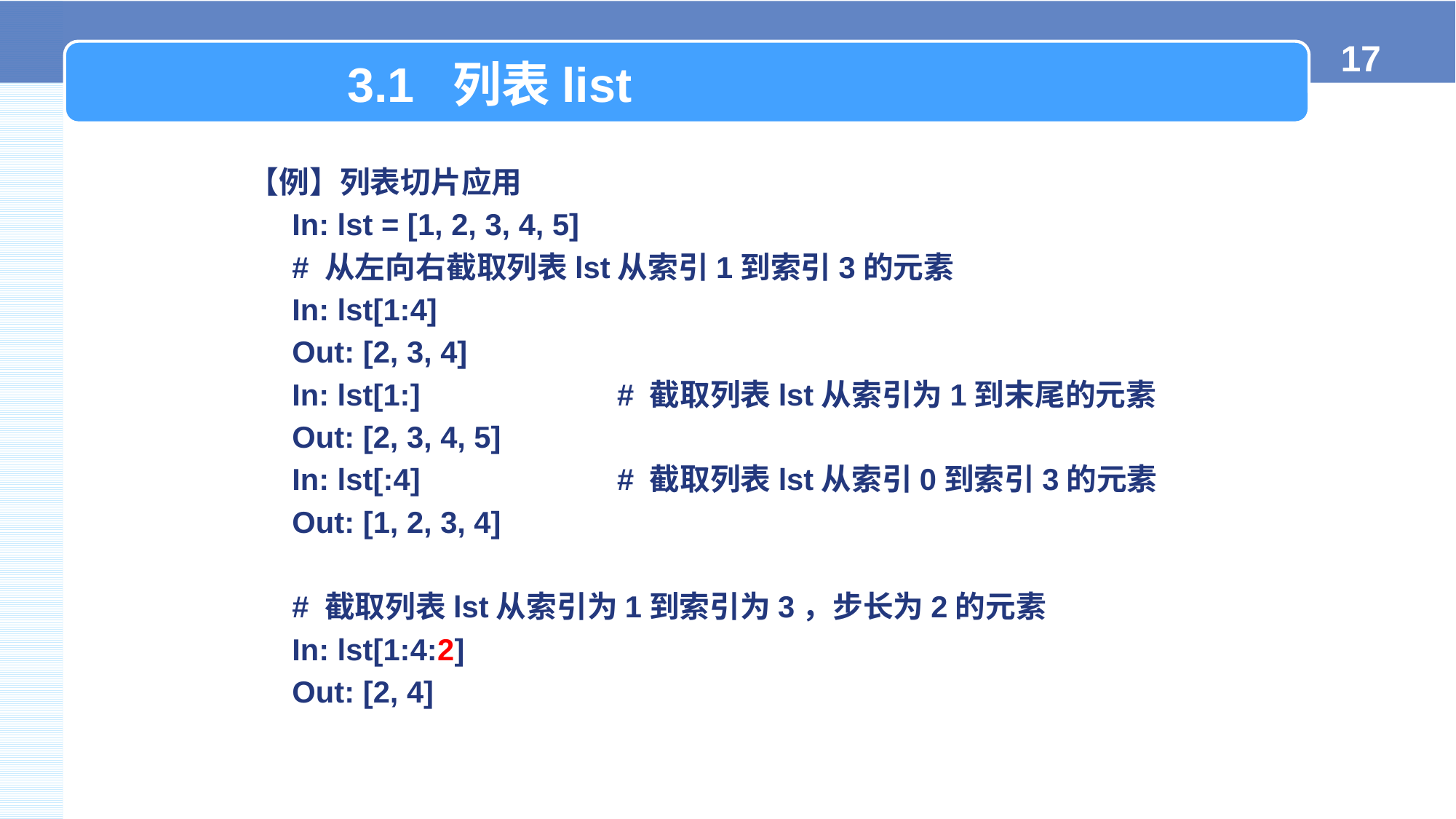

3.1  列表list
【例】列表切片应用
In: lst = [1, 2, 3, 4, 5]
# 从左向右截取列表lst从索引1到索引3的元素
In: lst[1:4]
Out: [2, 3, 4]
In: lst[1:]		# 截取列表lst从索引为1到末尾的元素
Out: [2, 3, 4, 5]
In: lst[:4]		# 截取列表lst从索引0到索引3的元素
Out: [1, 2, 3, 4]

# 截取列表lst从索引为1到索引为3，步长为2的元素
In: lst[1:4:2]
Out: [2, 4]